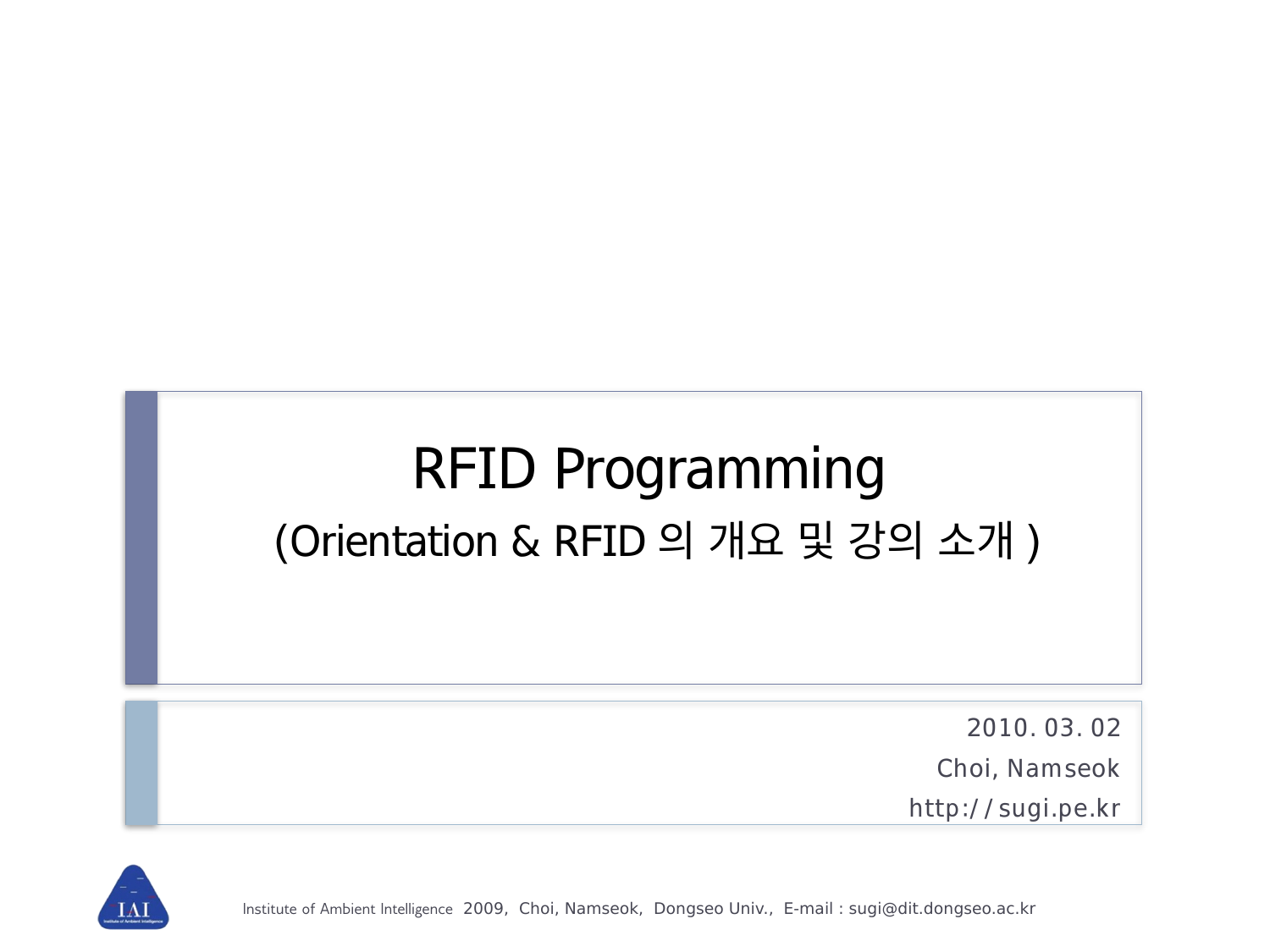

# RFID Programming (Orientation & RFID의 개요 및 강의 소개)
2010. 03. 02
Choi, Namseok
http://sugi.pe.kr